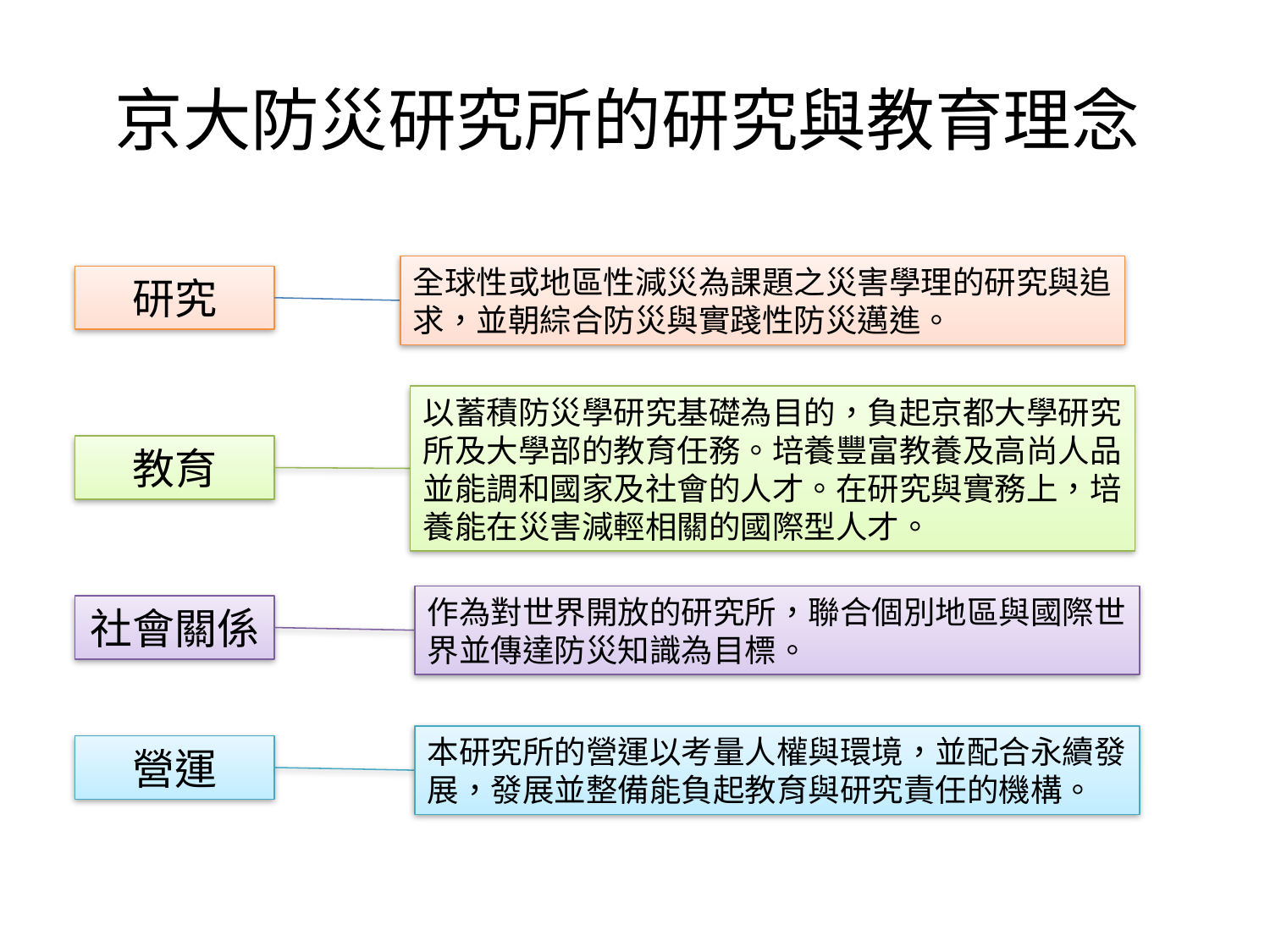

# 京大防災研究所的研究與教育理念
全球性或地區性減災為課題之災害學理的研究與追求，並朝綜合防災與實踐性防災邁進。
研究
以蓄積防災學研究基礎為目的，負起京都大學研究所及大學部的教育任務。培養豐富教養及高尚人品並能調和國家及社會的人才。在研究與實務上，培養能在災害減輕相關的國際型人才。
教育
作為對世界開放的研究所，聯合個別地區與國際世界並傳達防災知識為目標。
社會關係
本研究所的營運以考量人權與環境，並配合永續發展，發展並整備能負起教育與研究責任的機構。
營運